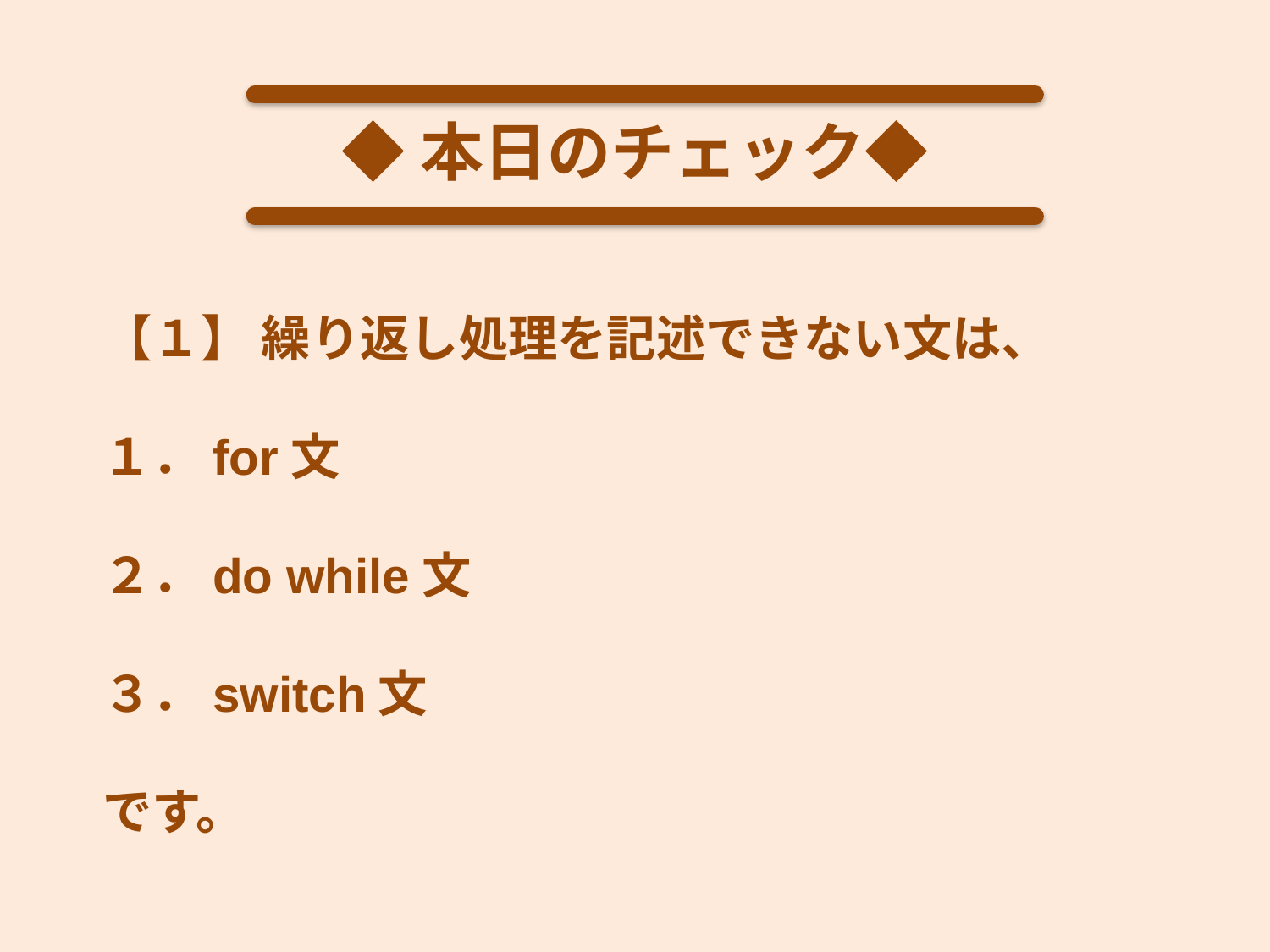

◆本日のチェック◆

【１】 繰り返し処理を記述できない文は、

１．for文

２．do while文

３．switch文

です。